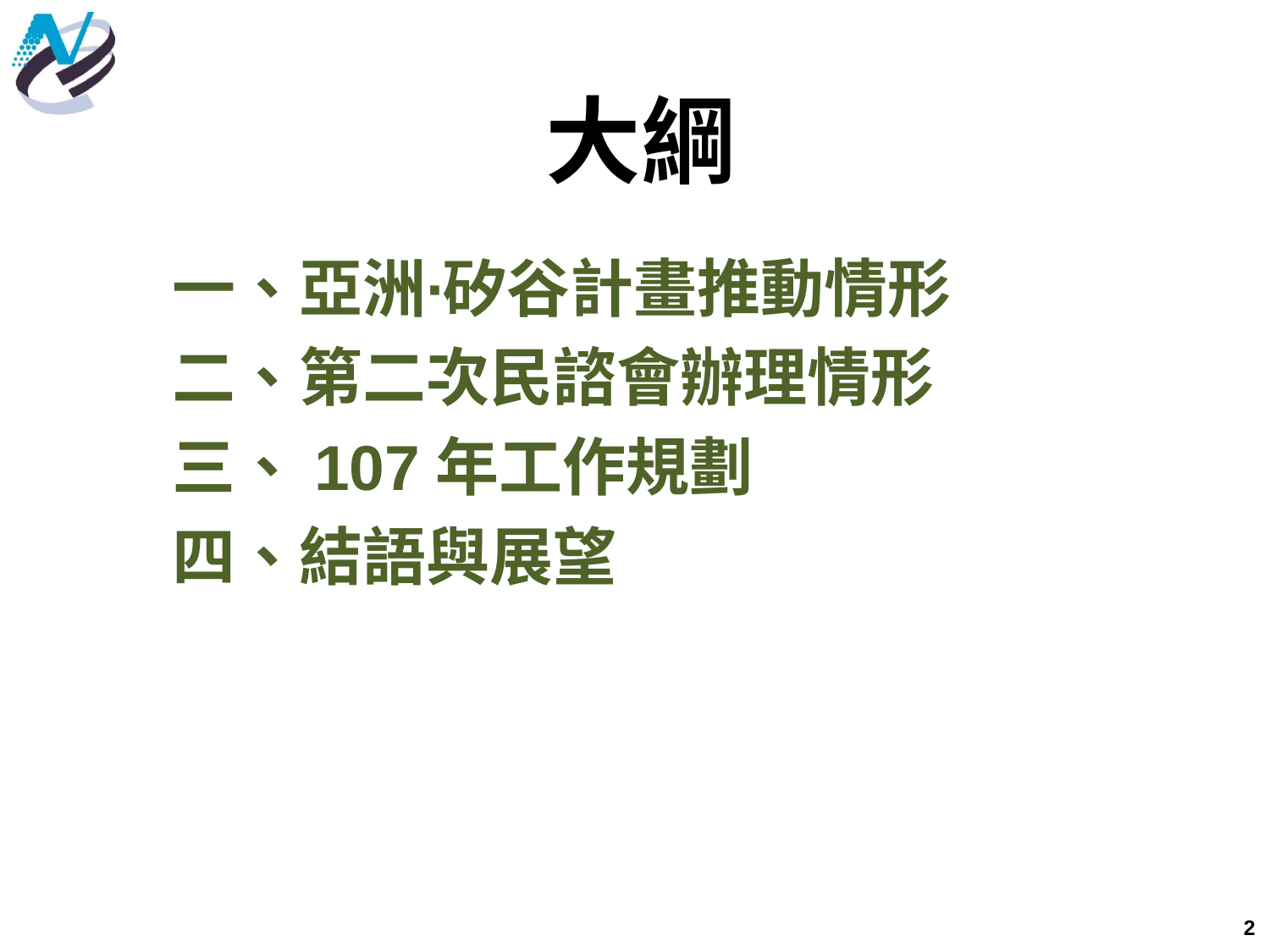

大綱
一、亞洲∙矽谷計畫推動情形
二、第二次民諮會辦理情形
三、107年工作規劃
四、結語與展望
2